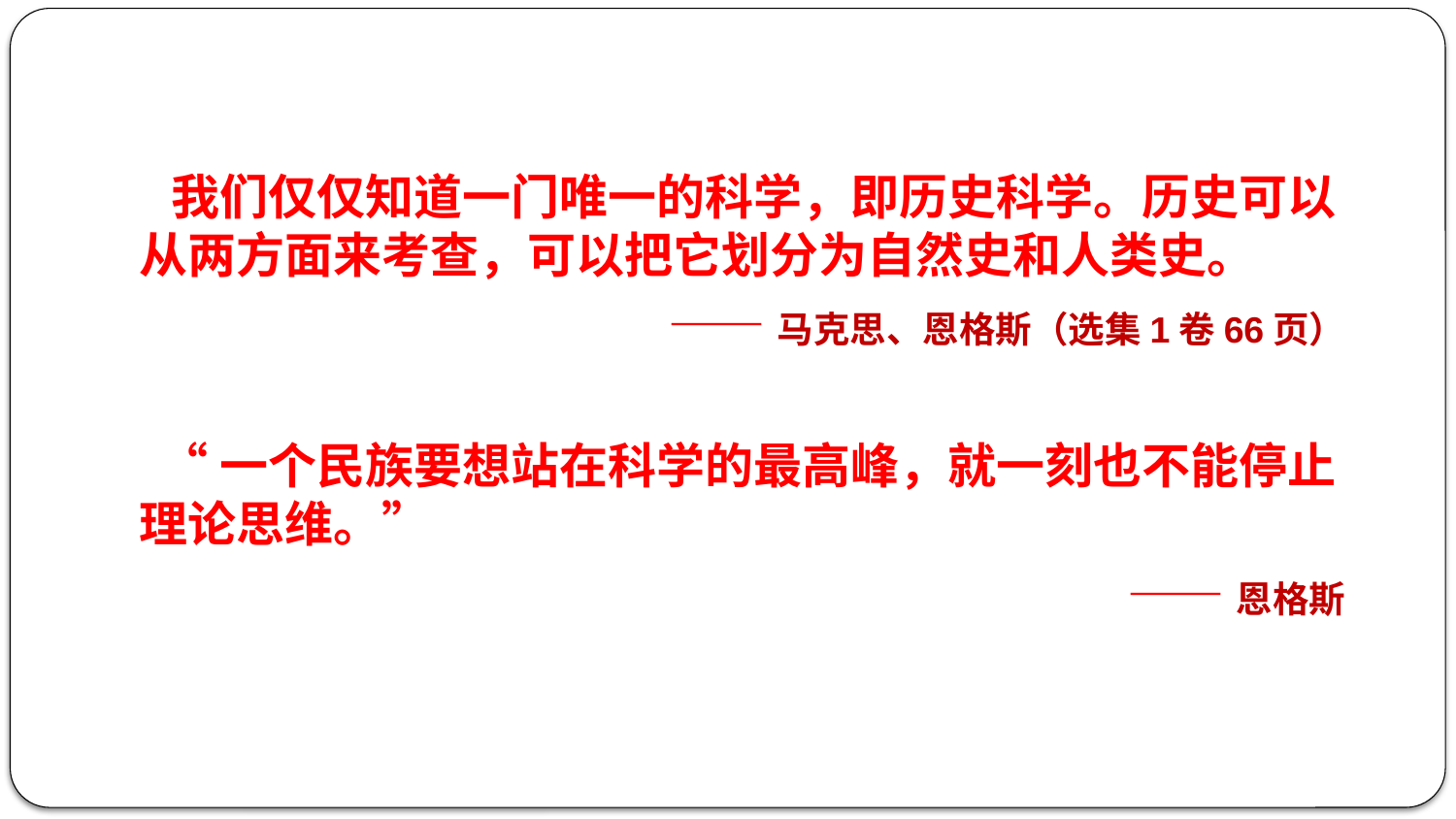

我们仅仅知道一门唯一的科学，即历史科学。历史可以从两方面来考查，可以把它划分为自然史和人类史。
                         ——马克思、恩格斯（选集1卷66页）

      “一个民族要想站在科学的最高峰，就一刻也不能停止理论思维。”
——恩格斯